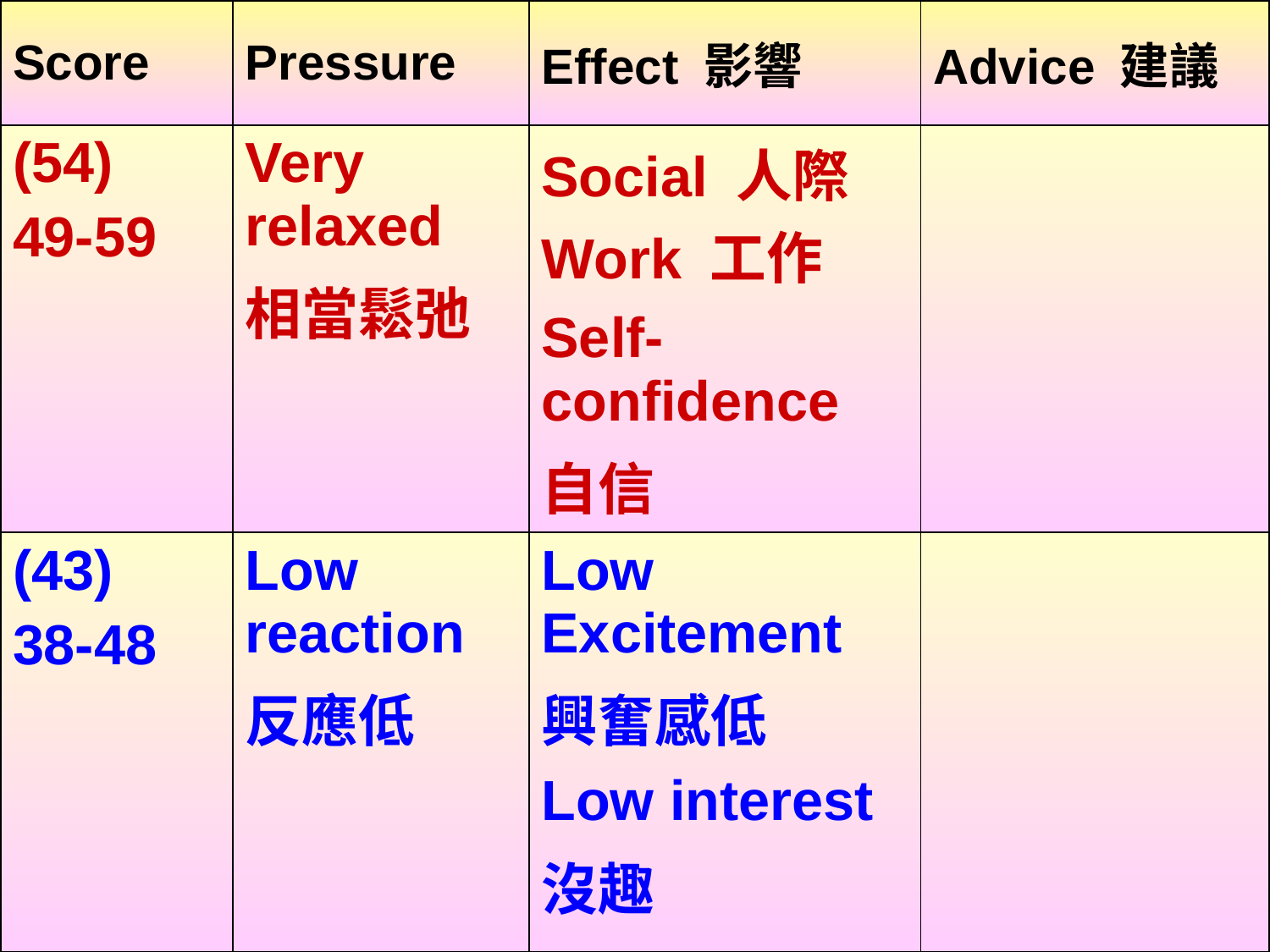

| Score | Pressure | Effect 影響 | Advice 建議 |
| --- | --- | --- | --- |
| (54) 49-59 | Very relaxed 相當鬆弛 | Social 人際Work 工作 Self-confidence 自信 |  |
| (43) 38-48 | Low reaction 反應低 | Low Excitement 興奮感低 Low interest 沒趣 |  |
#
14